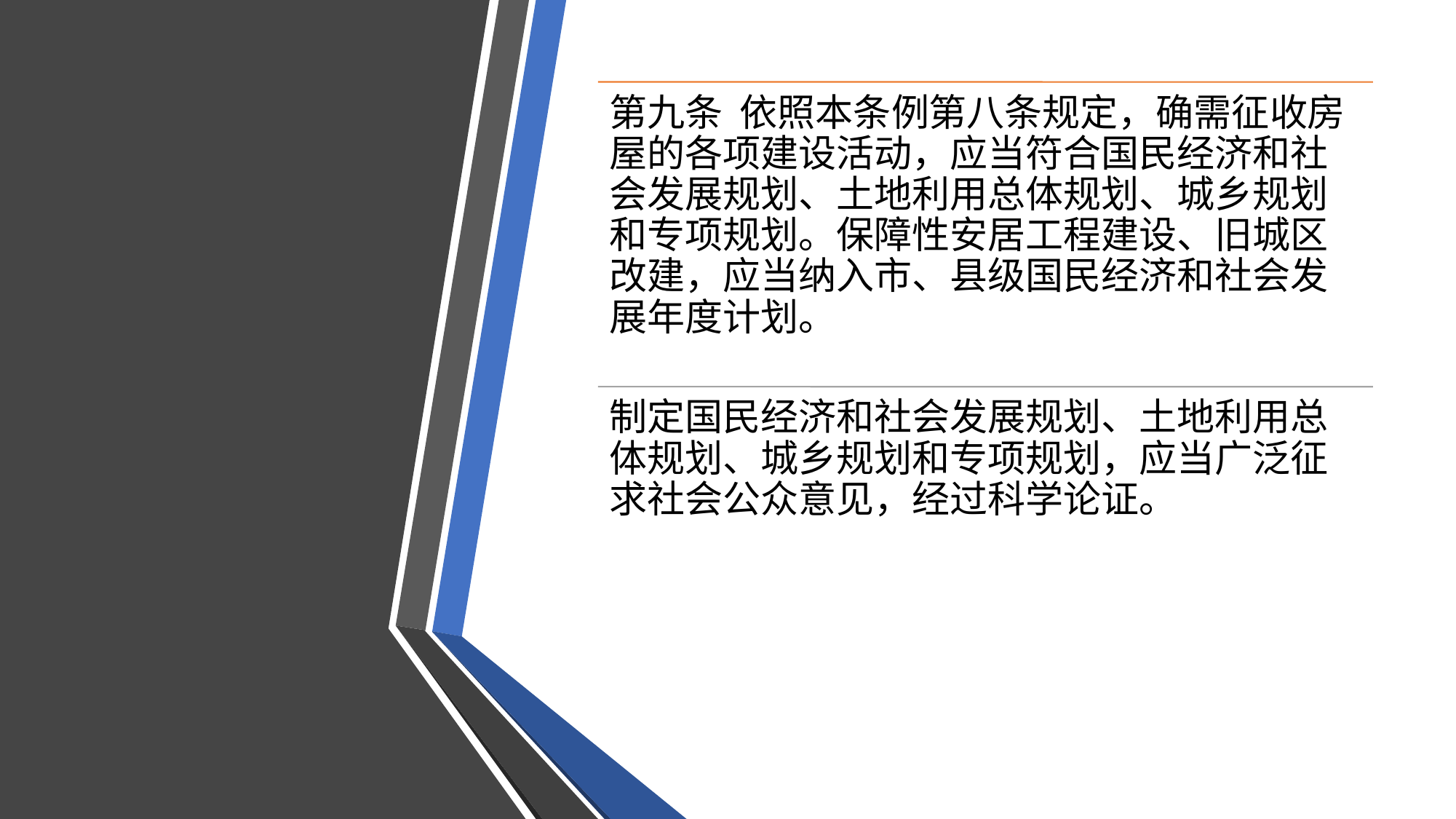

#
第九条  依照本条例第八条规定，确需征收房屋的各项建设活动，应当符合国民经济和社会发展规划、土地利用总体规划、城乡规划和专项规划。保障性安居工程建设、旧城区改建，应当纳入市、县级国民经济和社会发展年度计划。
制定国民经济和社会发展规划、土地利用总体规划、城乡规划和专项规划，应当广泛征求社会公众意见，经过科学论证。